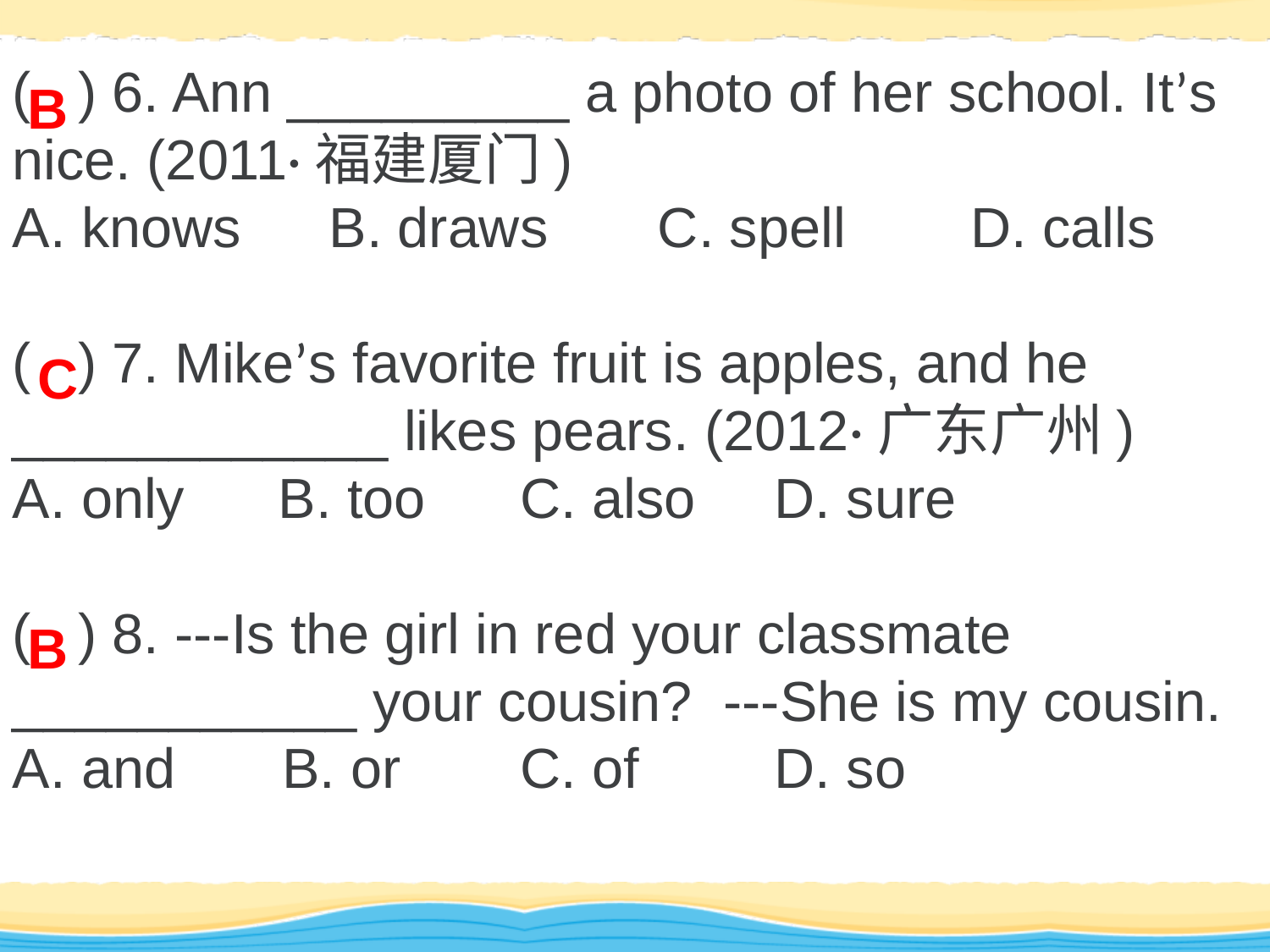

(   ) 6. Ann _________ a photo of her school. It’s nice. (2011·福建厦门)
A. knows	    B. draws       C. spell        D. calls

(   ) 7. Mike’s favorite fruit is apples, and he ____________ likes pears. (2012·广东广州)
A. only      B. too	C. also	D. sure

(   ) 8. ---Is the girl in red your classmate ___________ your cousin?  ---She is my cousin.
A. and 	 B. or	C. of	 	D. so
B
C
B